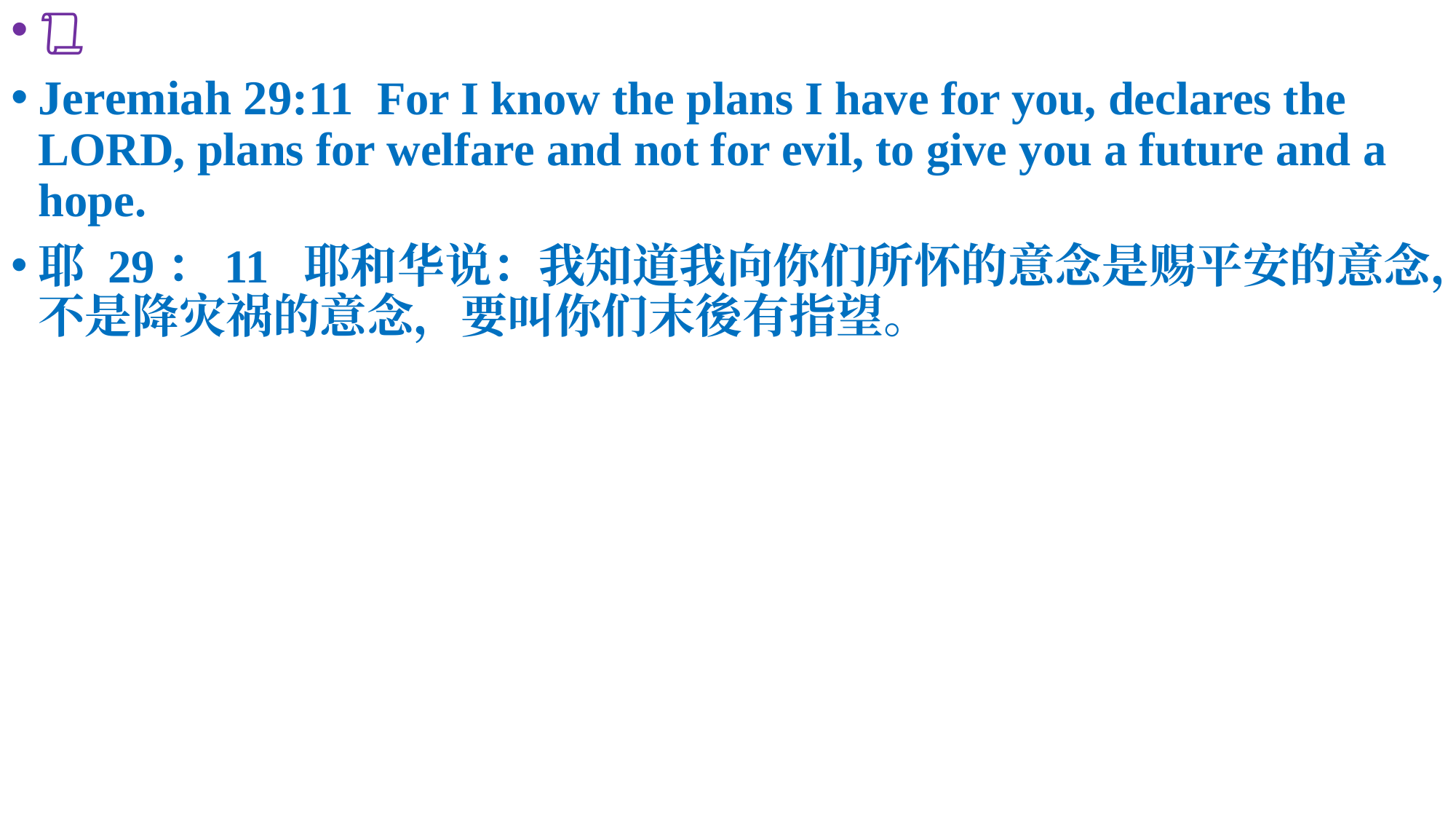

📜
Jeremiah 29:11  For I know the plans I have for you, declares the LORD, plans for welfare and not for evil, to give you a future and a hope.
耶 29：11  耶和华说：我知道我向你们所怀的意念是赐平安的意念，不是降灾祸的意念，要叫你们末後有指望。